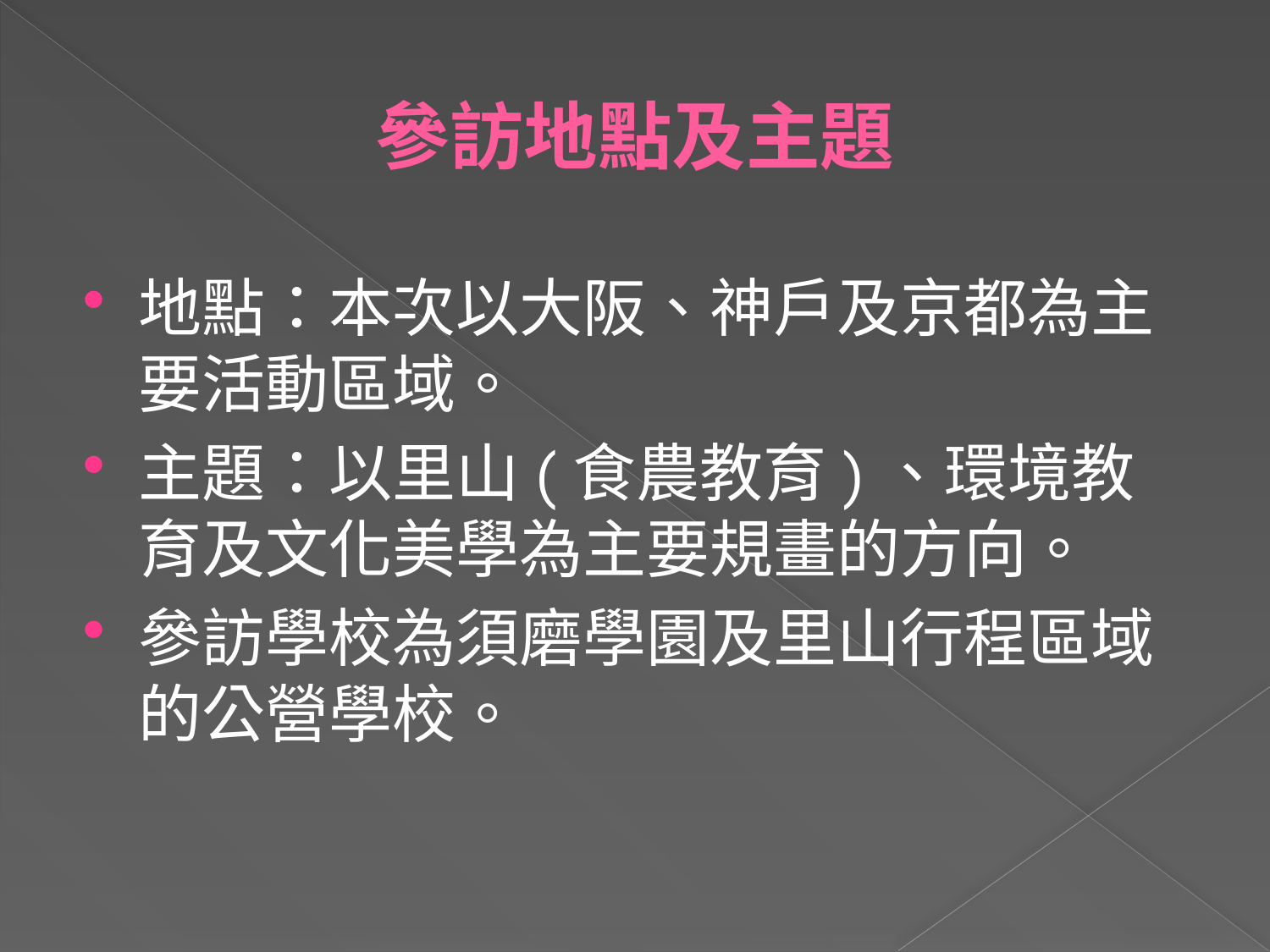

# 參訪地點及主題
地點：本次以大阪、神戶及京都為主要活動區域。
主題：以里山(食農教育)、環境教育及文化美學為主要規畫的方向。
參訪學校為須磨學園及里山行程區域的公營學校。